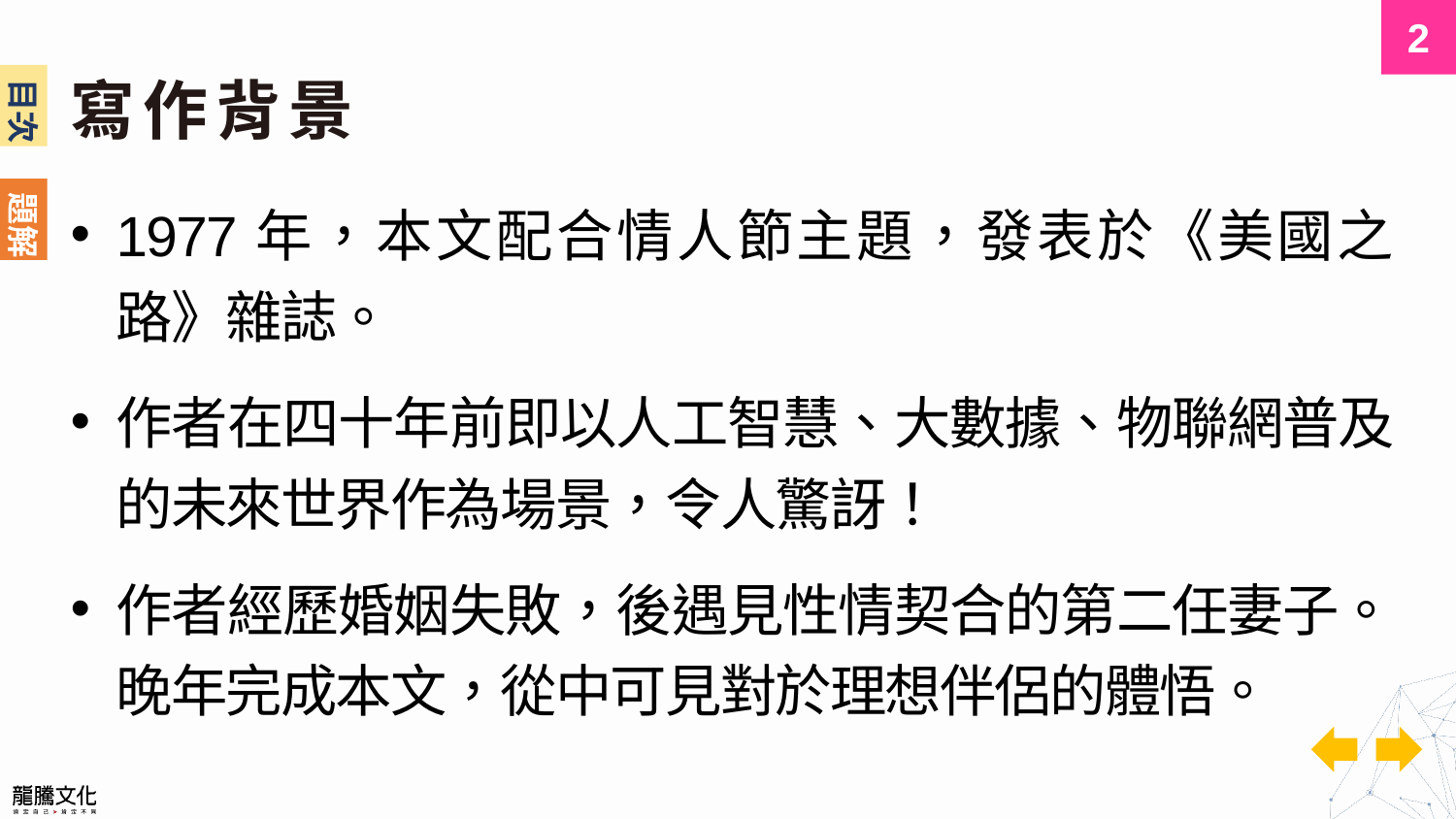

寫作背景
1977年，本文配合情人節主題，發表於《美國之路》雜誌。
作者在四十年前即以人工智慧、大數據、物聯網普及的未來世界作為場景，令人驚訝！
作者經歷婚姻失敗，後遇見性情契合的第二任妻子。晚年完成本文，從中可見對於理想伴侶的體悟。